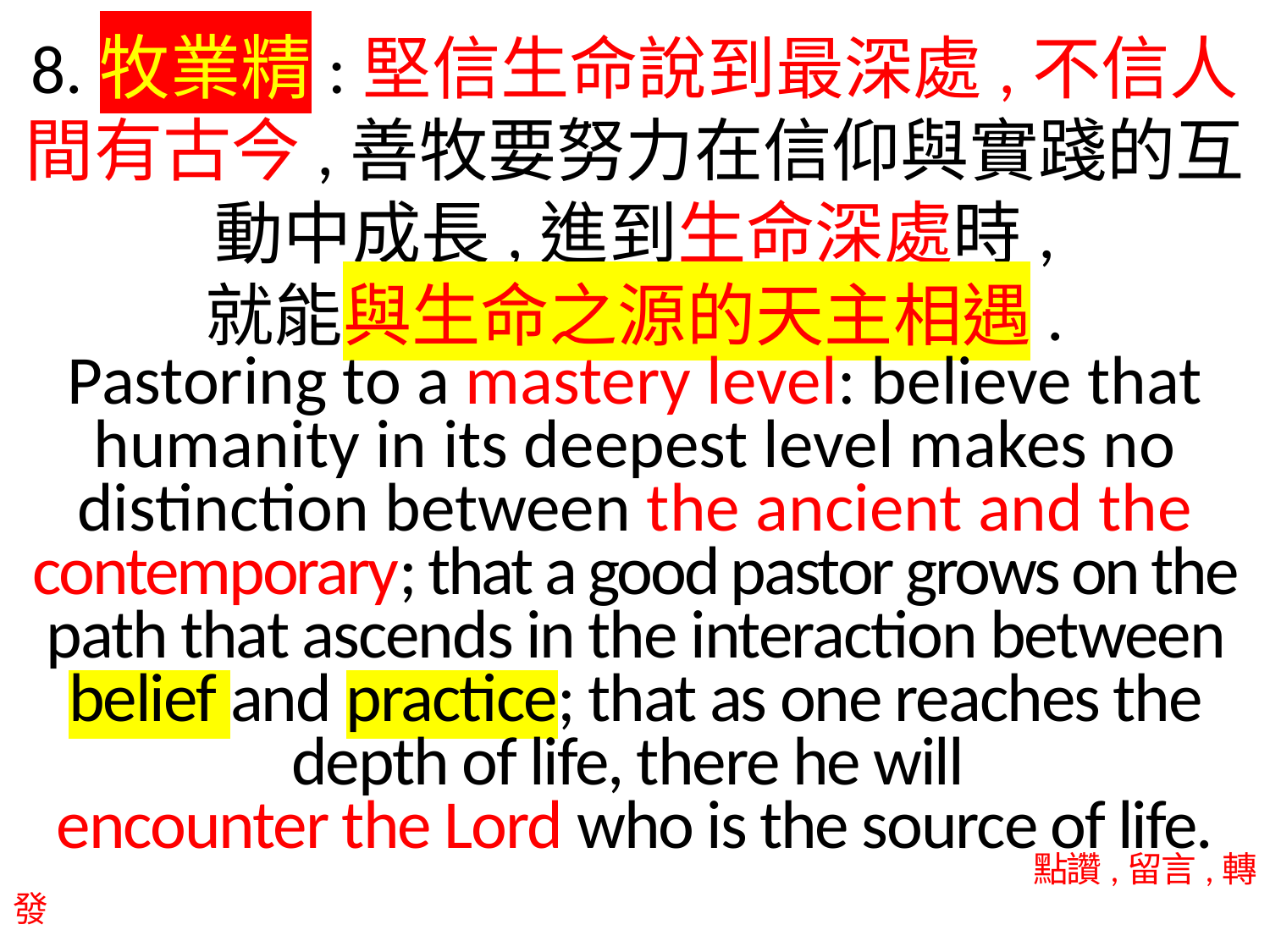

8.牧業精:堅信生命說到最深處,不信人間有古今,善牧要努力在信仰與實踐的互動中成長,進到生命深處時,
就能與生命之源的天主相遇.
Pastoring to a mastery level: believe that humanity in its deepest level makes no distinction between the ancient and the contemporary; that a good pastor grows on the path that ascends in the interaction between belief and practice; that as one reaches the depth of life, there he will
encounter the Lord who is the source of life.
                                                                         點讚,留言,轉發